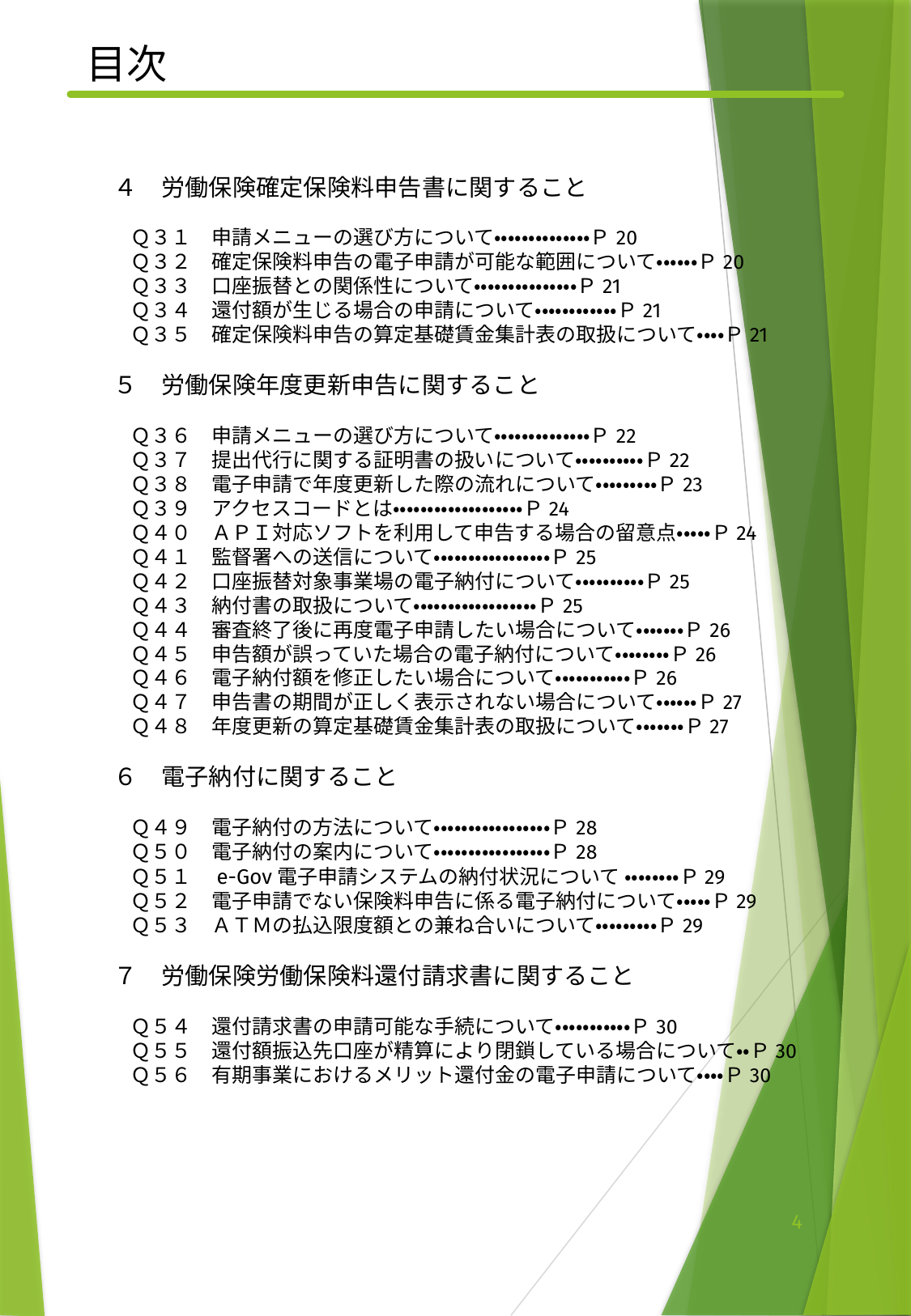

目次
　４　労働保険確定保険料申告書に関すること

　　Ｑ３１　申請メニューの選び方について・・・・・・・・・・・・・・Ｐ20
　　Ｑ３２　確定保険料申告の電子申請が可能な範囲について・・・・・・Ｐ20
　　Ｑ３３　口座振替との関係性について・・・・・・・・・・・・・・・Ｐ21
　　Ｑ３４　還付額が生じる場合の申請について・・・・・・・・・・・・Ｐ21
　　Ｑ３５　確定保険料申告の算定基礎賃金集計表の取扱について・・・・Ｐ21

　５　労働保険年度更新申告に関すること

　　Ｑ３６　申請メニューの選び方について・・・・・・・・・・・・・・Ｐ22
　　Ｑ３７　提出代行に関する証明書の扱いについて・・・・・・・・・・Ｐ22
　　Ｑ３８　電子申請で年度更新した際の流れについて・・・・・・・・・Ｐ23
　　Ｑ３９　アクセスコードとは・・・・・・・・・・・・・・・・・・・Ｐ24
　　Ｑ４０　ＡＰＩ対応ソフトを利用して申告する場合の留意点・・・・・Ｐ24
　　Ｑ４１　監督署への送信について・・・・・・・・・・・・・・・・・Ｐ25
　　Ｑ４２　口座振替対象事業場の電子納付について・・・・・・・・・・Ｐ25
　　Ｑ４３　納付書の取扱について・・・・・・・・・・・・・・・・・・Ｐ25
　　Ｑ４４　審査終了後に再度電子申請したい場合について・・・・・・・Ｐ26
　　Ｑ４５　申告額が誤っていた場合の電子納付について・・・・・・・・Ｐ26
　　Ｑ４６　電子納付額を修正したい場合について・・・・・・・・・・・Ｐ26
　　Ｑ４７　申告書の期間が正しく表示されない場合について・・・・・・Ｐ27
　　Ｑ４８　年度更新の算定基礎賃金集計表の取扱について・・・・・・・Ｐ27

　６　電子納付に関すること

　　Ｑ４９　電子納付の方法について・・・・・・・・・・・・・・・・・Ｐ28
　　Ｑ５０　電子納付の案内について・・・・・・・・・・・・・・・・・Ｐ28
　　Ｑ５１　e-Gov電子申請システムの納付状況について ・・・・・・・・Ｐ29
　　Ｑ５２　電子申請でない保険料申告に係る電子納付について・・・・・Ｐ29
　　Ｑ５３　ＡＴＭの払込限度額との兼ね合いについて・・・・・・・・・Ｐ29

　７　労働保険労働保険料還付請求書に関すること

　　Ｑ５４　還付請求書の申請可能な手続について・・・・・・・・・・・Ｐ30
　　Ｑ５５　還付額振込先口座が精算により閉鎖している場合について・・Ｐ30
　　Ｑ５６　有期事業におけるメリット還付金の電子申請について・・・・Ｐ30
4